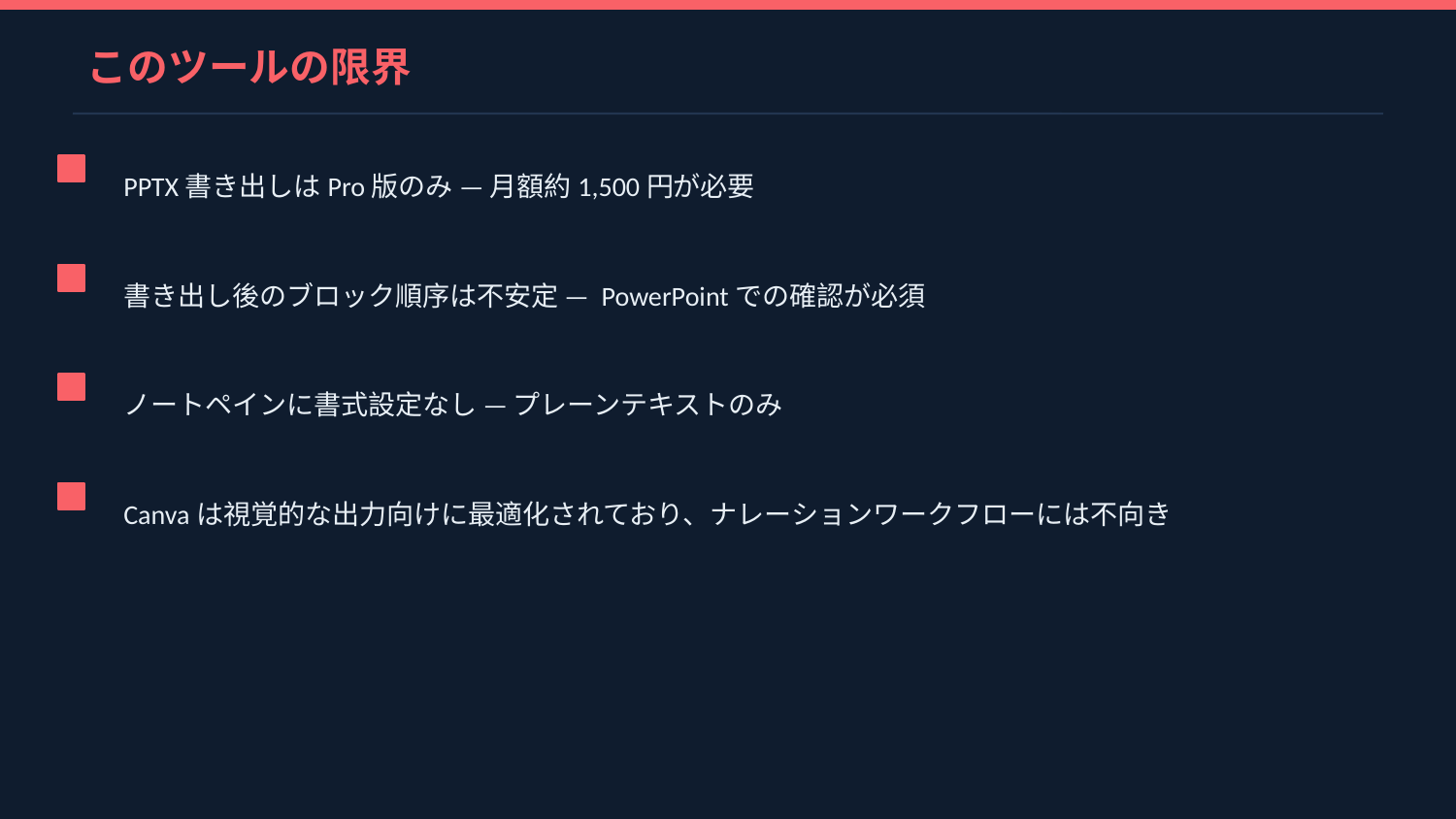

このツールの限界

PPTX書き出しはPro版のみ — 月額約1,500円が必要

書き出し後のブロック順序は不安定 — PowerPointでの確認が必須

ノートペインに書式設定なし — プレーンテキストのみ

Canvaは視覚的な出力向けに最適化されており、ナレーションワークフローには不向き